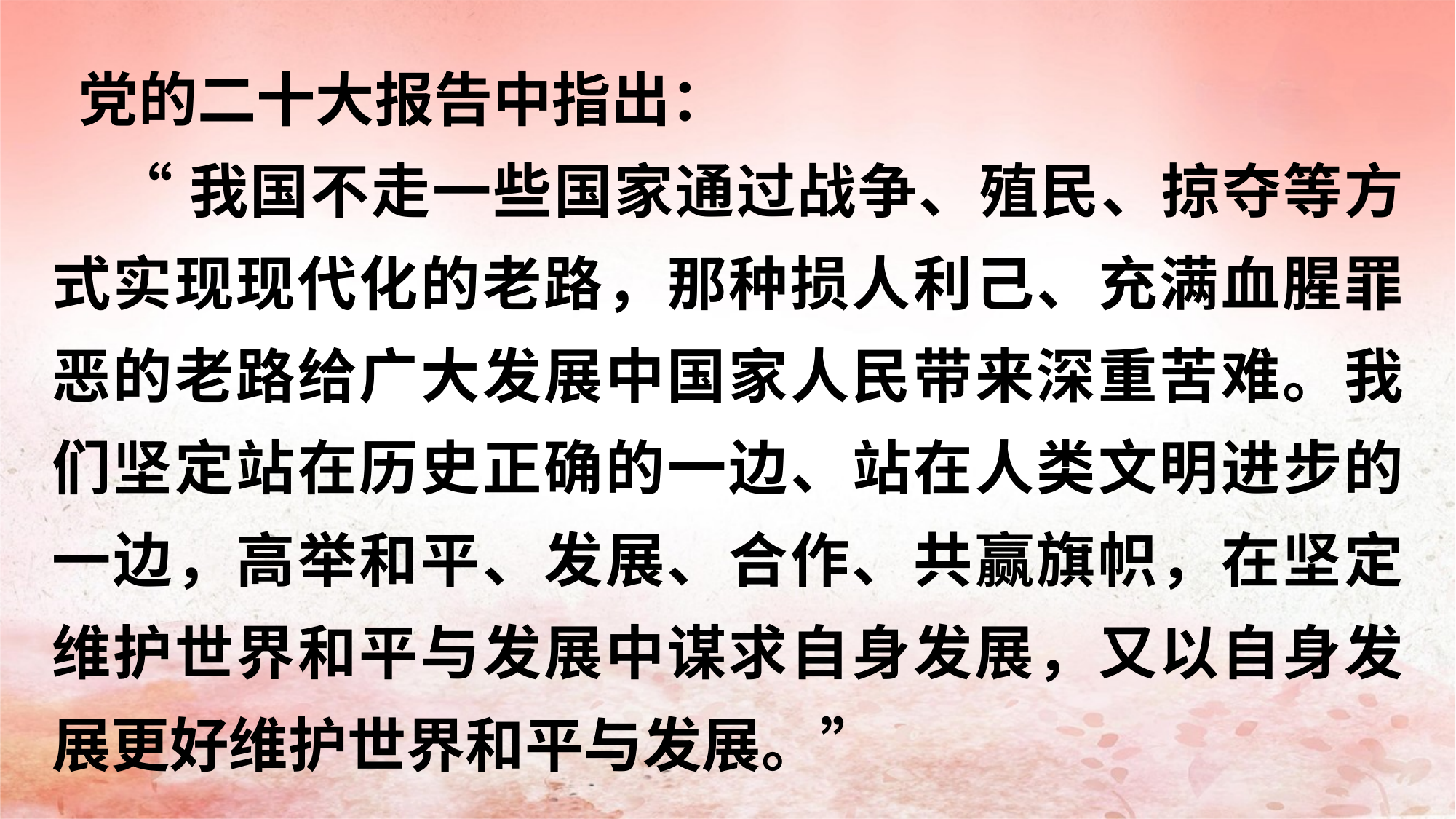

党的二十大报告中指出：
    “我国不走一些国家通过战争、殖民、掠夺等方式实现现代化的老路，那种损人利己、充满血腥罪恶的老路给广大发展中国家人民带来深重苦难。我们坚定站在历史正确的一边、站在人类文明进步的一边，高举和平、发展、合作、共赢旗帜，在坚定维护世界和平与发展中谋求自身发展，又以自身发展更好维护世界和平与发展。”